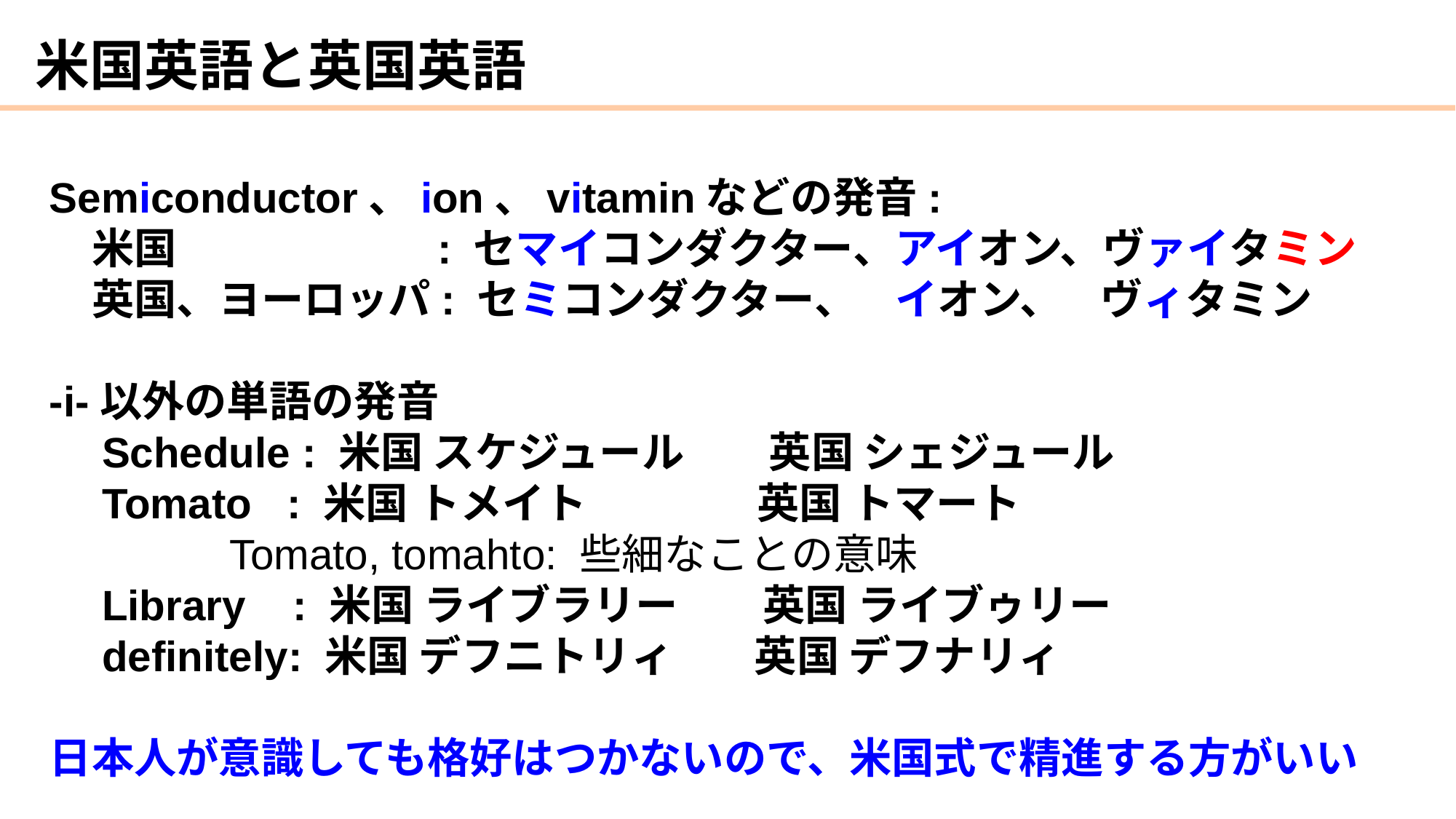

# 米国英語と英国英語
Semiconductor、ion、vitaminなどの発音:
　米国　　　　　    : セマイコンダクター、アイオン、ヴァイタミン
　英国、ヨーロッパ: セミコンダクター、    イオン、    ヴィタミン

-i-以外の単語の発音
　Schedule : 米国 スケジュール　　英国 シェジュール
　Tomato   : 米国 トメイト　　　　英国 トマート
　　　　Tomato, tomahto: 些細なことの意味
　Library    : 米国 ライブラリー　　英国 ライブゥリー
　definitely: 米国 デフニトリィ　    英国 デフナリィ

日本人が意識しても格好はつかないので、米国式で精進する方がいい